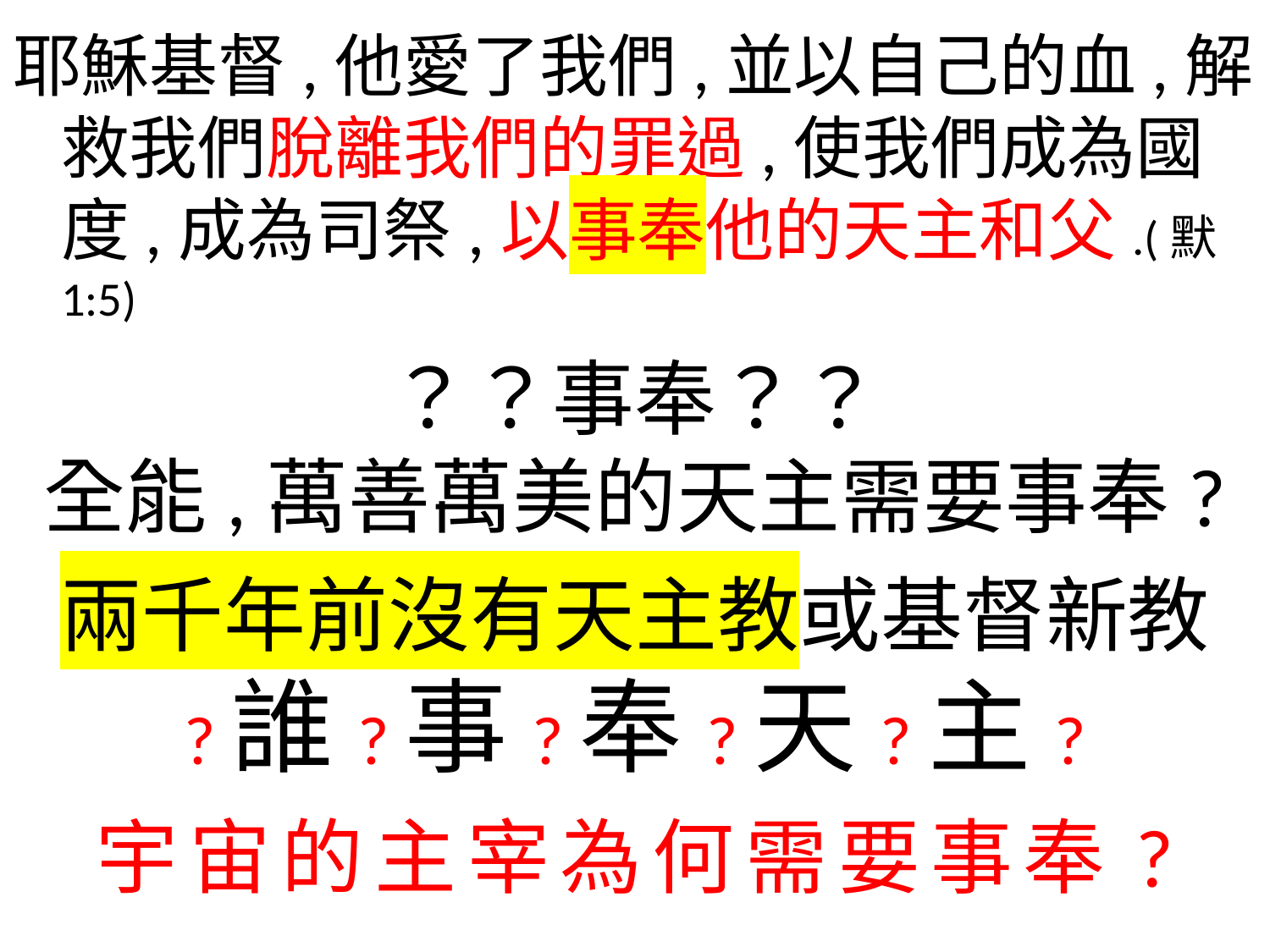

耶穌基督,他愛了我們,並以自己的血,解救我們脫離我們的罪過,使我們成為國度,成為司祭,以事奉他的天主和父.(默1:5)
？？事奉？？
全能,萬善萬美的天主需要事奉?
兩千年前沒有天主教或基督新教
?誰?事?奉?天?主?
宇宙的主宰為何需要事奉?